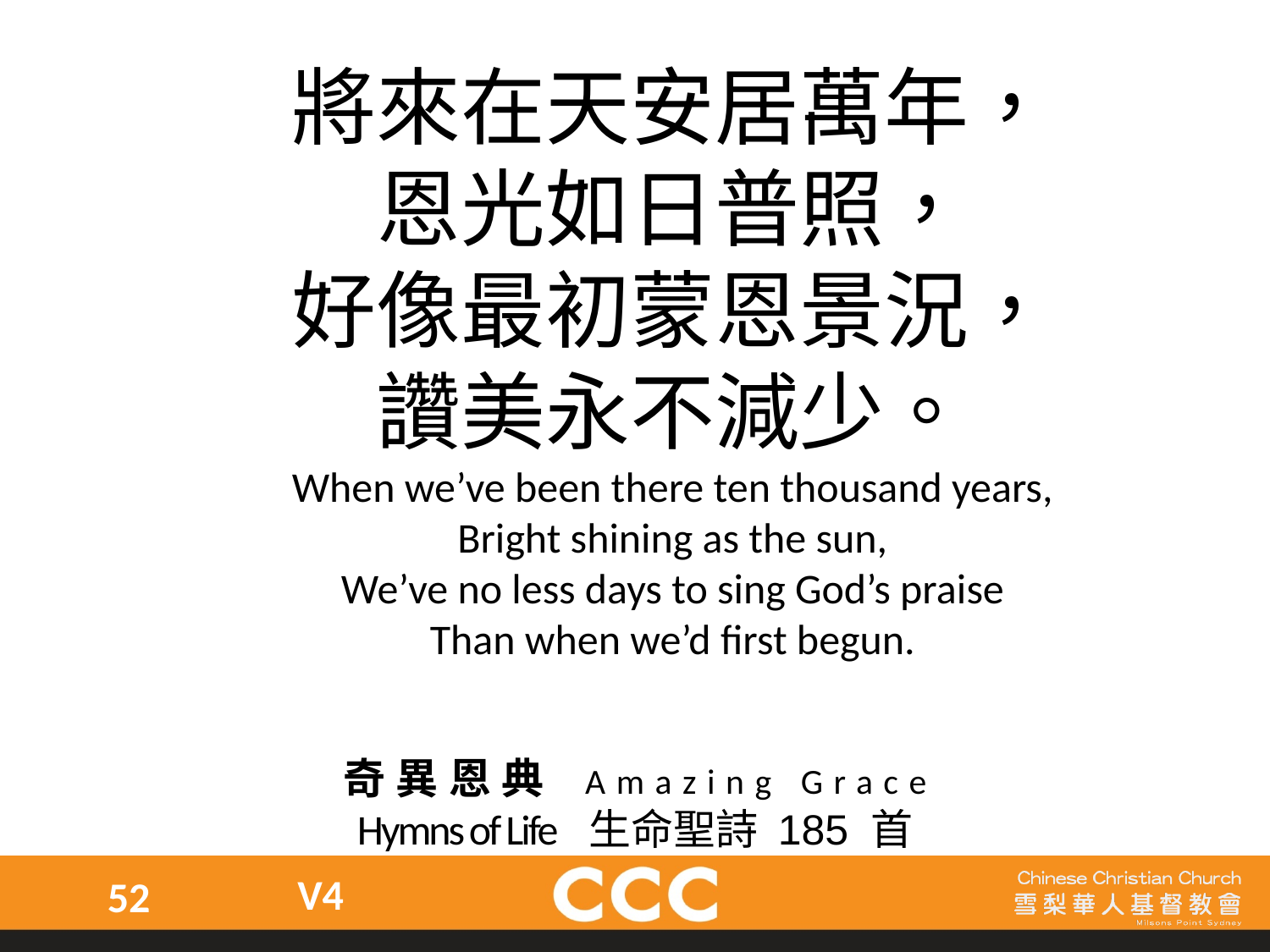

將來在天安居萬年，
恩光如日普照，
好像最初蒙恩景況，
讚美永不減少。
When we’ve been there ten thousand years,
Bright shining as the sun,
We’ve no less days to sing God’s praise
Than when we’d first begun.
奇異恩典 Amazing Grace
Hymns of Life   生命聖詩 185 首
V4
52